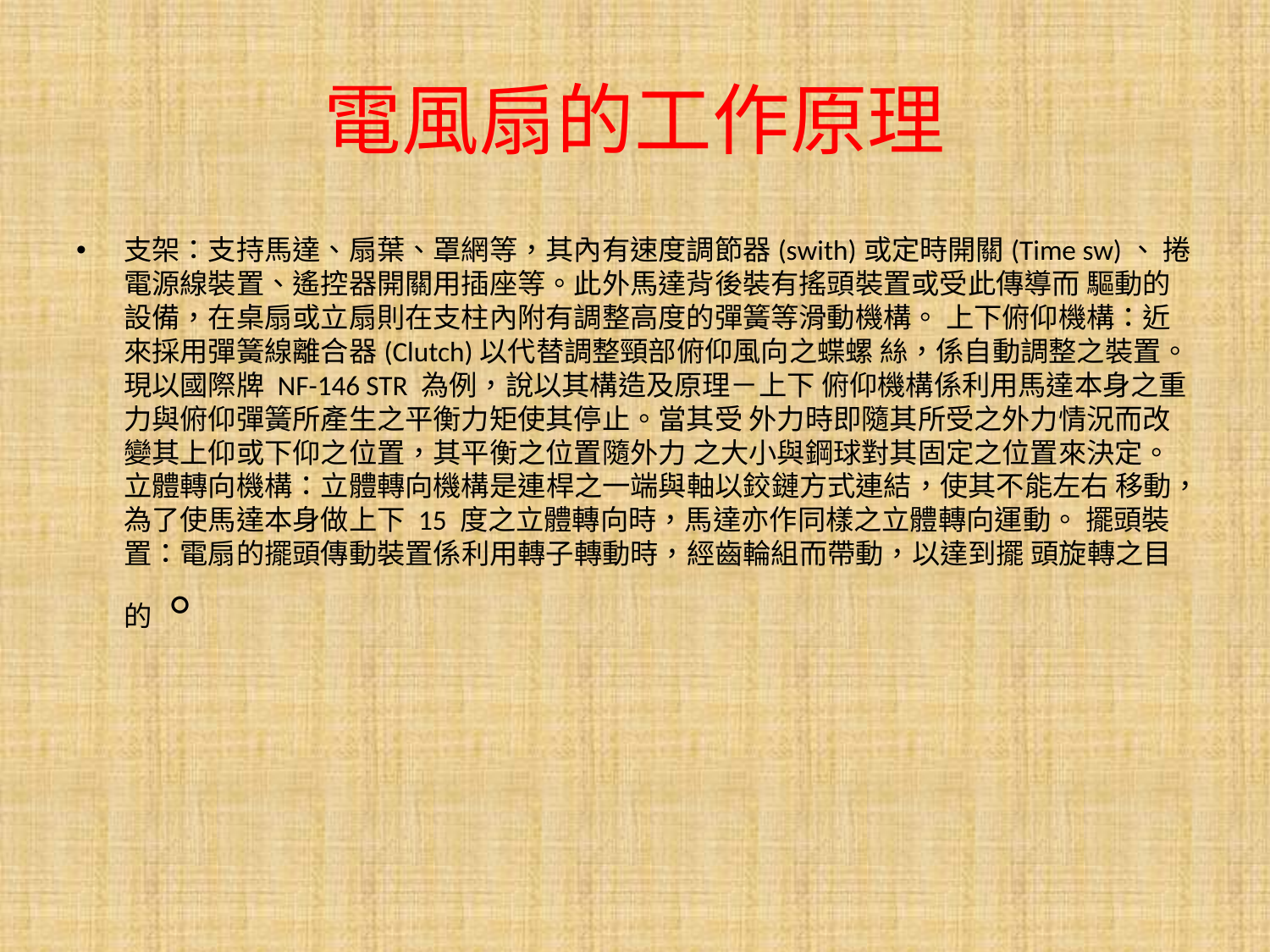

# 電風扇的工作原理
支架：支持馬達、扇葉、罩網等，其內有速度調節器(swith)或定時開關(Time sw)、 捲電源線裝置、遙控器開關用插座等。此外馬達背後裝有搖頭裝置或受此傳導而 驅動的設備，在桌扇或立扇則在支柱內附有調整高度的彈簧等滑動機構。 上下俯仰機構：近來採用彈簧線離合器(Clutch)以代替調整頸部俯仰風向之蝶螺 絲，係自動調整之裝置。現以國際牌 NF-146 STR 為例，說以其構造及原理－上下 俯仰機構係利用馬達本身之重力與俯仰彈簧所產生之平衡力矩使其停止。當其受 外力時即隨其所受之外力情況而改變其上仰或下仰之位置，其平衡之位置隨外力 之大小與鋼球對其固定之位置來決定。 立體轉向機構：立體轉向機構是連桿之一端與軸以鉸鏈方式連結，使其不能左右 移動，為了使馬達本身做上下 15 度之立體轉向時，馬達亦作同樣之立體轉向運動。 擺頭裝置：電扇的擺頭傳動裝置係利用轉子轉動時，經齒輪組而帶動，以達到擺 頭旋轉之目的。